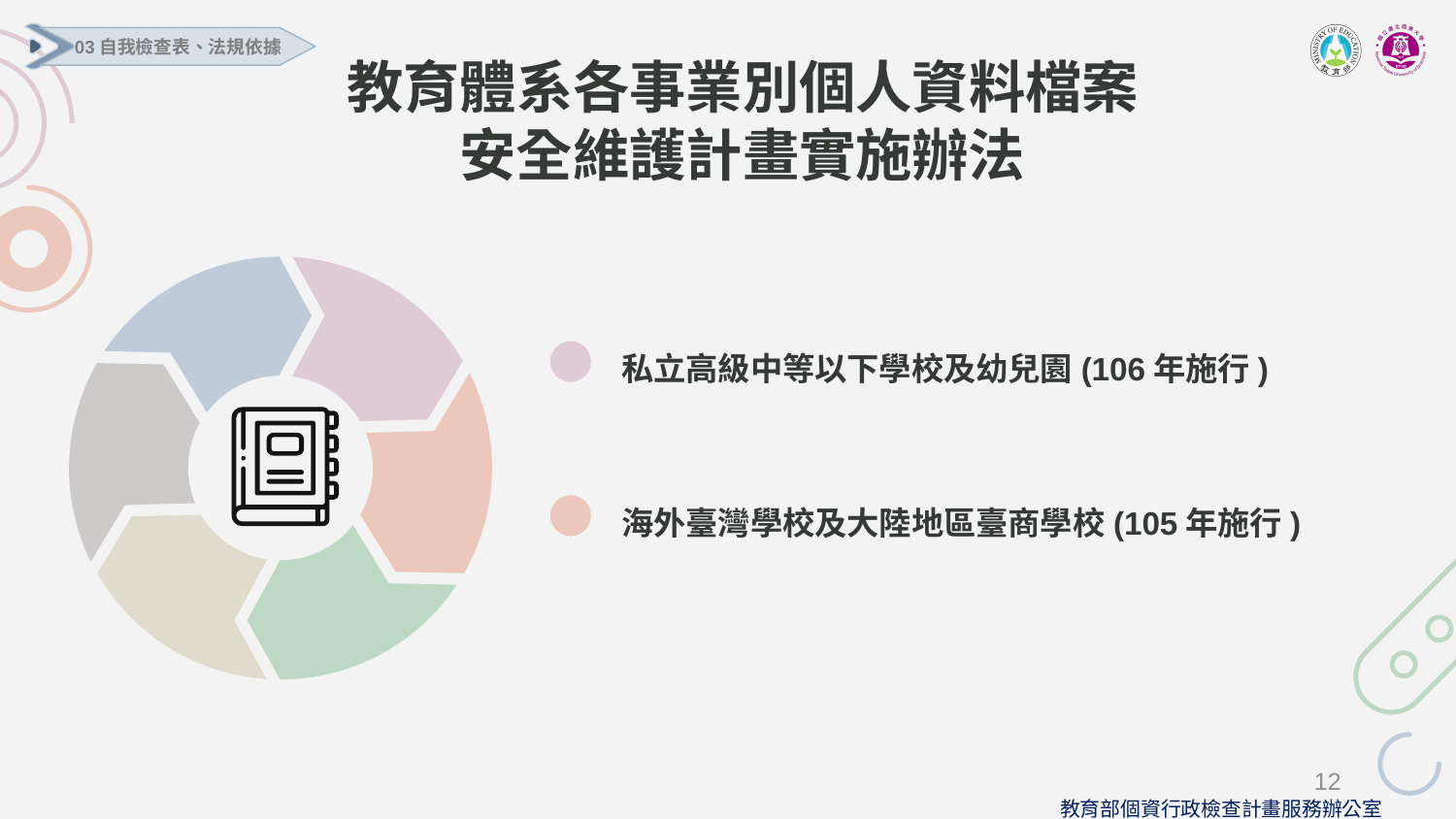

03自我檢查表、法規依據

# 教育體系各事業別個人資料檔案 安全維護計畫實施辦法

私立高級中等以下學校及幼兒園(106年施行)

海外臺灣學校及大陸地區臺商學校(105年施行)

12